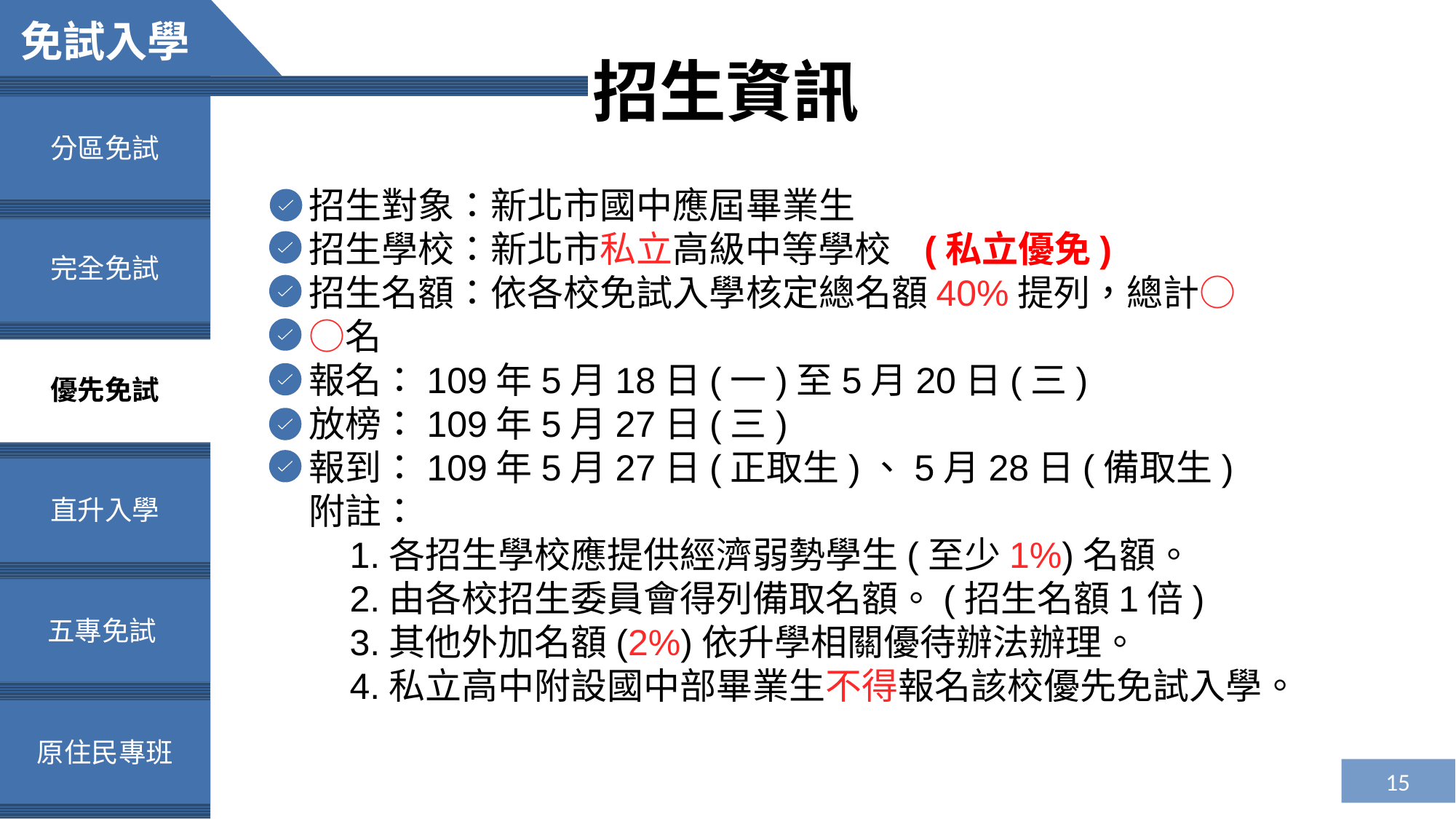

免試入學

招生資訊

分區免試
招生對象：新北市國中應屆畢業生
招生學校：新北市私立高級中等學校   (私立優免)
招生名額：依各校免試入學核定總名額40%提列，總計○○名
報名：109年5月18日(一)至5月20日(三)
放榜：109年5月27日(三)
報到：109年5月27日(正取生)、5月28日(備取生)
附註：
    1.各招生學校應提供經濟弱勢學生(至少1%)名額。
    2.由各校招生委員會得列備取名額。(招生名額1倍)
    3.其他外加名額(2%)依升學相關優待辦法辦理。
    4.私立高中附設國中部畢業生不得報名該校優先免試入學。

完全免試

優先免試

直升入學

五專免試

原住民專班

15